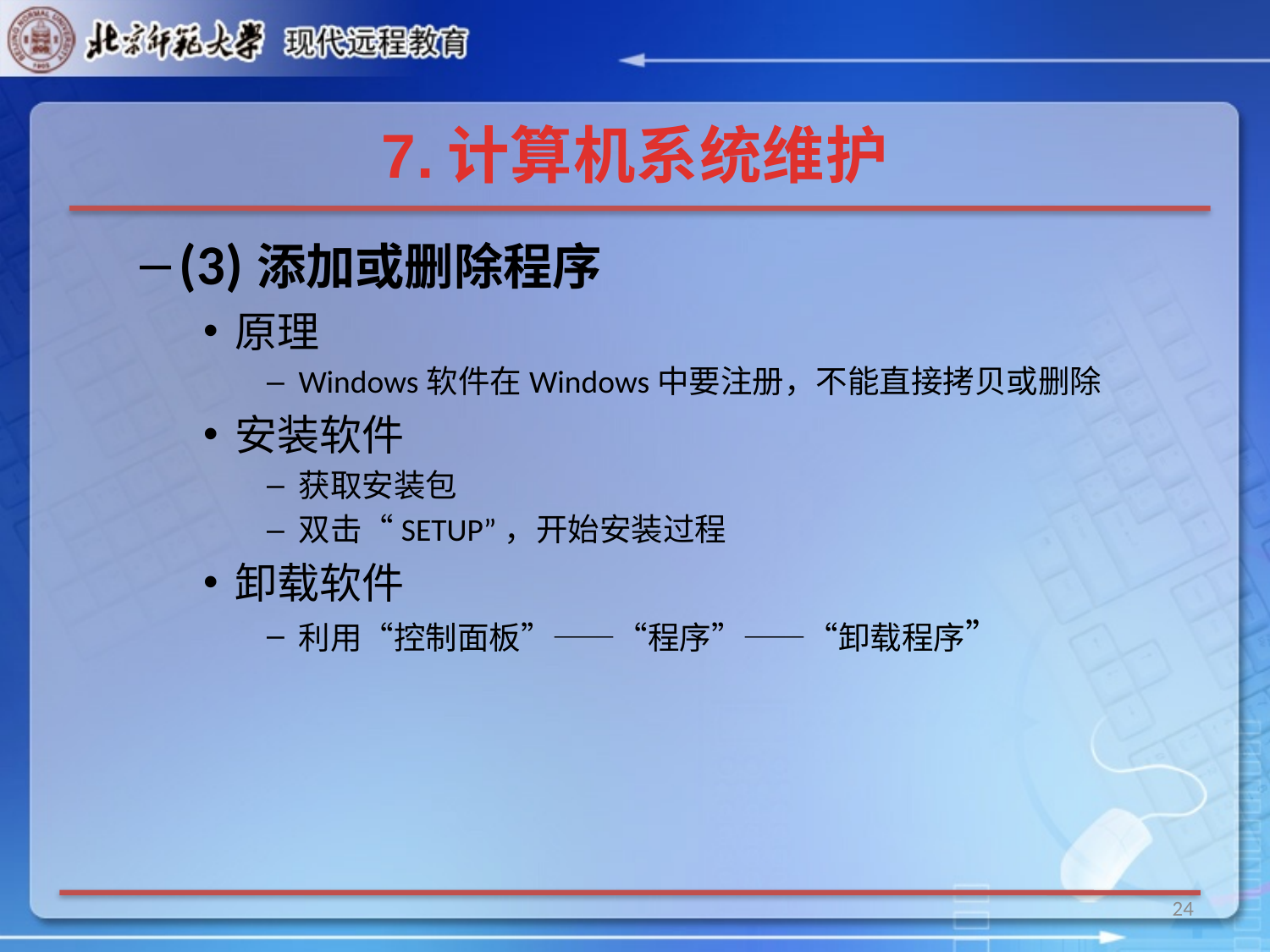

# 7.计算机系统维护
(3)添加或删除程序
原理
Windows软件在Windows中要注册，不能直接拷贝或删除
安装软件
获取安装包
双击“SETUP”，开始安装过程
卸载软件
利用“控制面板”——“程序”——“卸载程序”
24